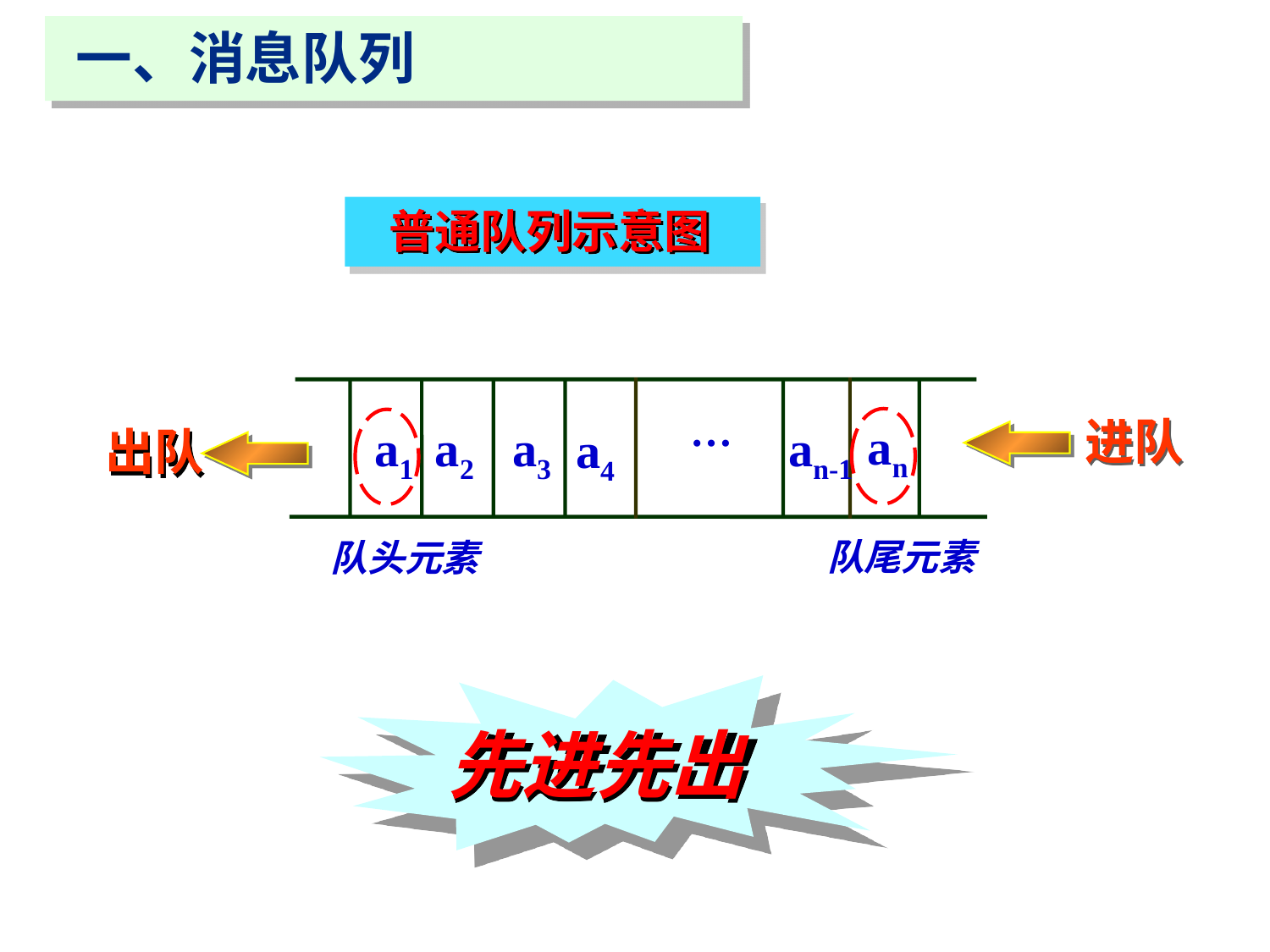

一、消息队列
普通队列示意图

…
进队
an
a1
a2
a3
an-1
a4
出队

队尾元素

队头元素

先进先出